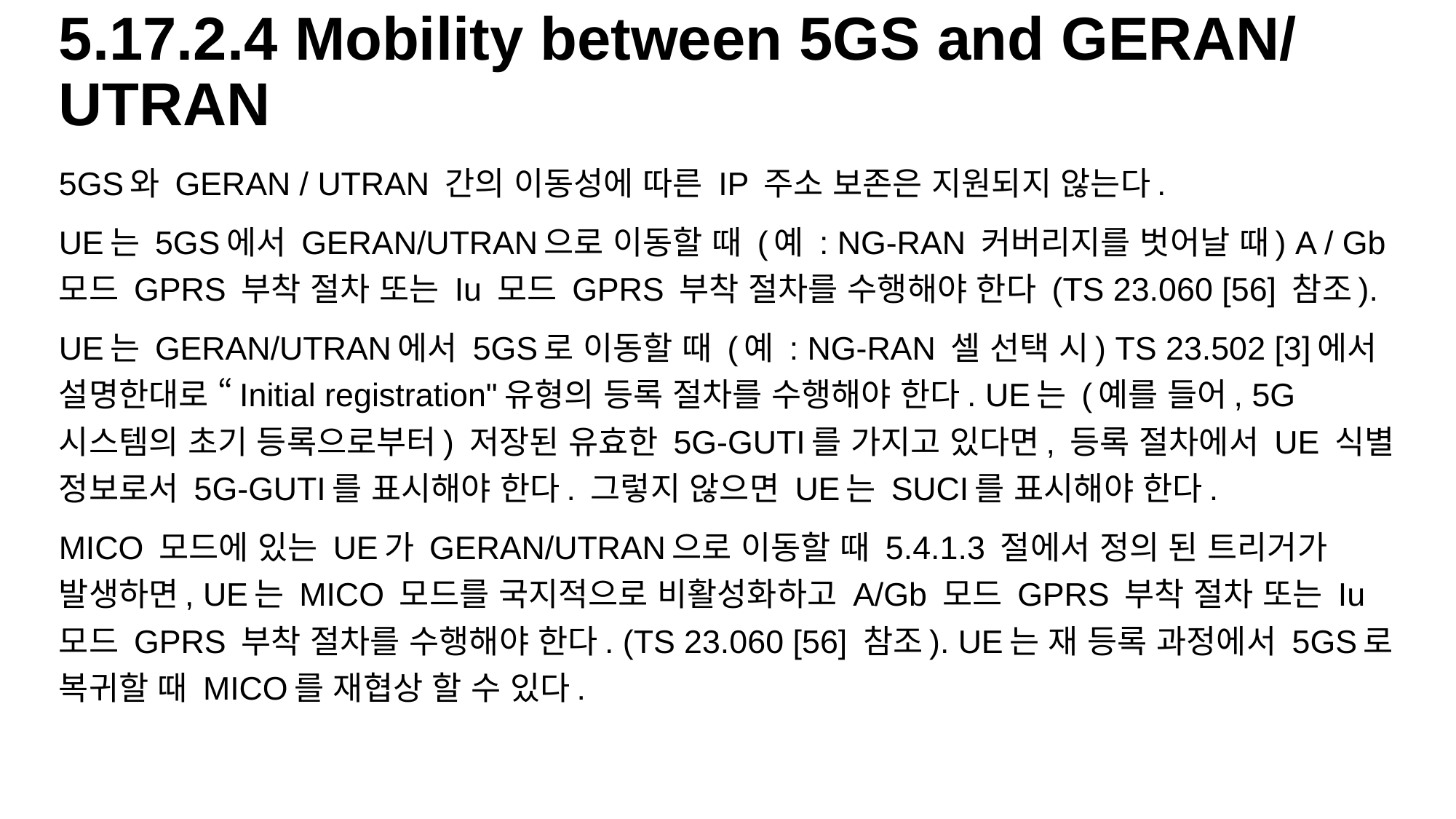

# 5.17.2.4 Mobility between 5GS and GERAN/UTRAN
5GS와 GERAN / UTRAN 간의 이동성에 따른 IP 주소 보존은 지원되지 않는다.
UE는 5GS에서 GERAN/UTRAN으로 이동할 때 (예 : NG-RAN 커버리지를 벗어날 때) A / Gb 모드 GPRS 부착 절차 또는 Iu 모드 GPRS 부착 절차를 수행해야 한다 (TS 23.060 [56] 참조).
UE는 GERAN/UTRAN에서 5GS로 이동할 때 (예 : NG-RAN 셀 선택 시) TS 23.502 [3]에서 설명한대로 “Initial registration"유형의 등록 절차를 수행해야 한다. UE는 (예를 들어, 5G 시스템의 초기 등록으로부터) 저장된 유효한 5G-GUTI를 가지고 있다면, 등록 절차에서 UE 식별 정보로서 5G-GUTI를 표시해야 한다. 그렇지 않으면 UE는 SUCI를 표시해야 한다.
MICO 모드에 있는 UE가 GERAN/UTRAN으로 이동할 때 5.4.1.3 절에서 정의 된 트리거가 발생하면, UE는 MICO 모드를 국지적으로 비활성화하고 A/Gb 모드 GPRS 부착 절차 또는 Iu 모드 GPRS 부착 절차를 수행해야 한다. (TS 23.060 [56] 참조). UE는 재 등록 과정에서 5GS로 복귀할 때 MICO를 재협상 할 수 있다.